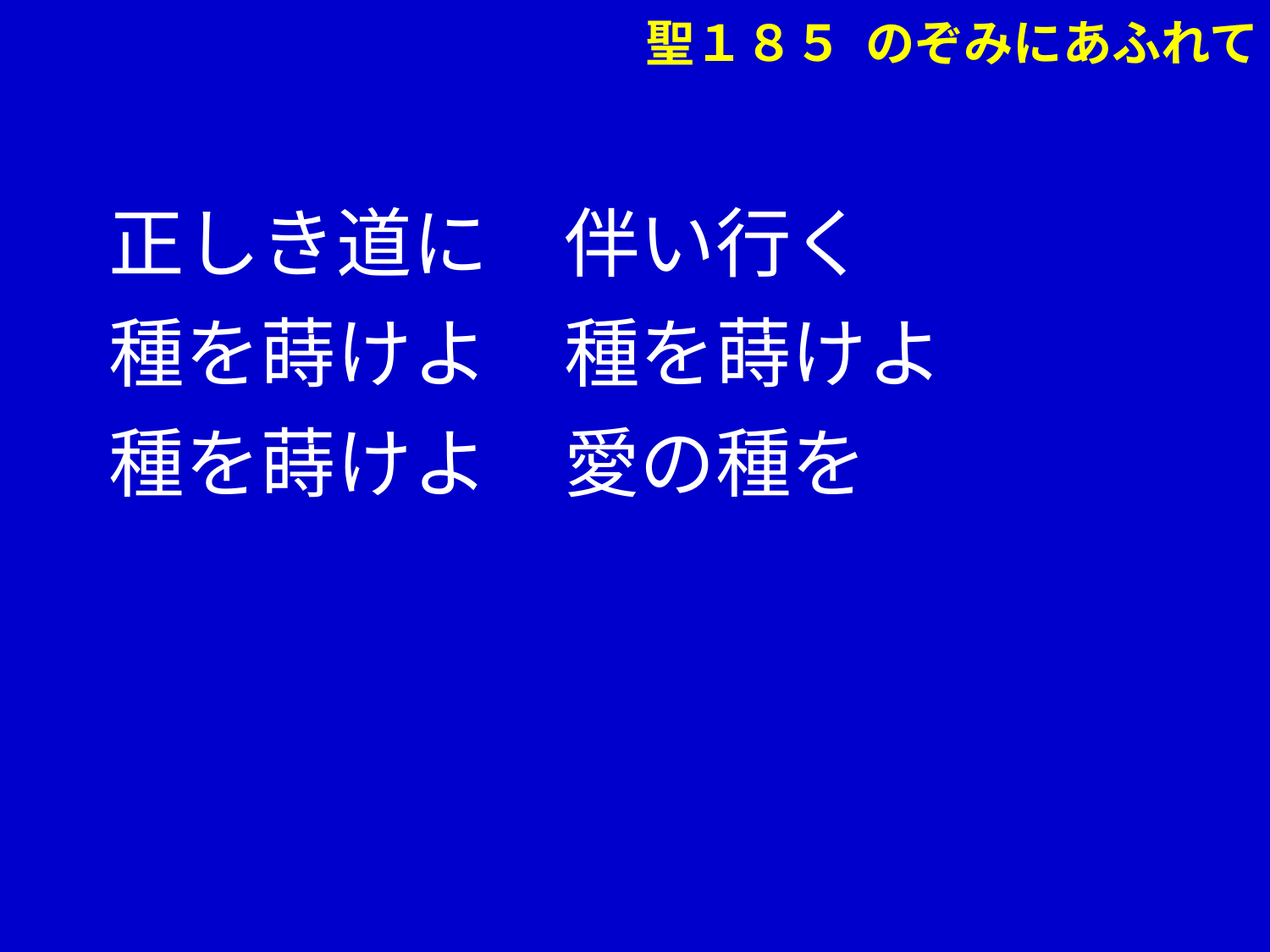

聖１８５  のぞみにあふれて

　 正しき道に　伴い行く
　 種を蒔けよ　種を蒔けよ
　 種を蒔けよ　愛の種を